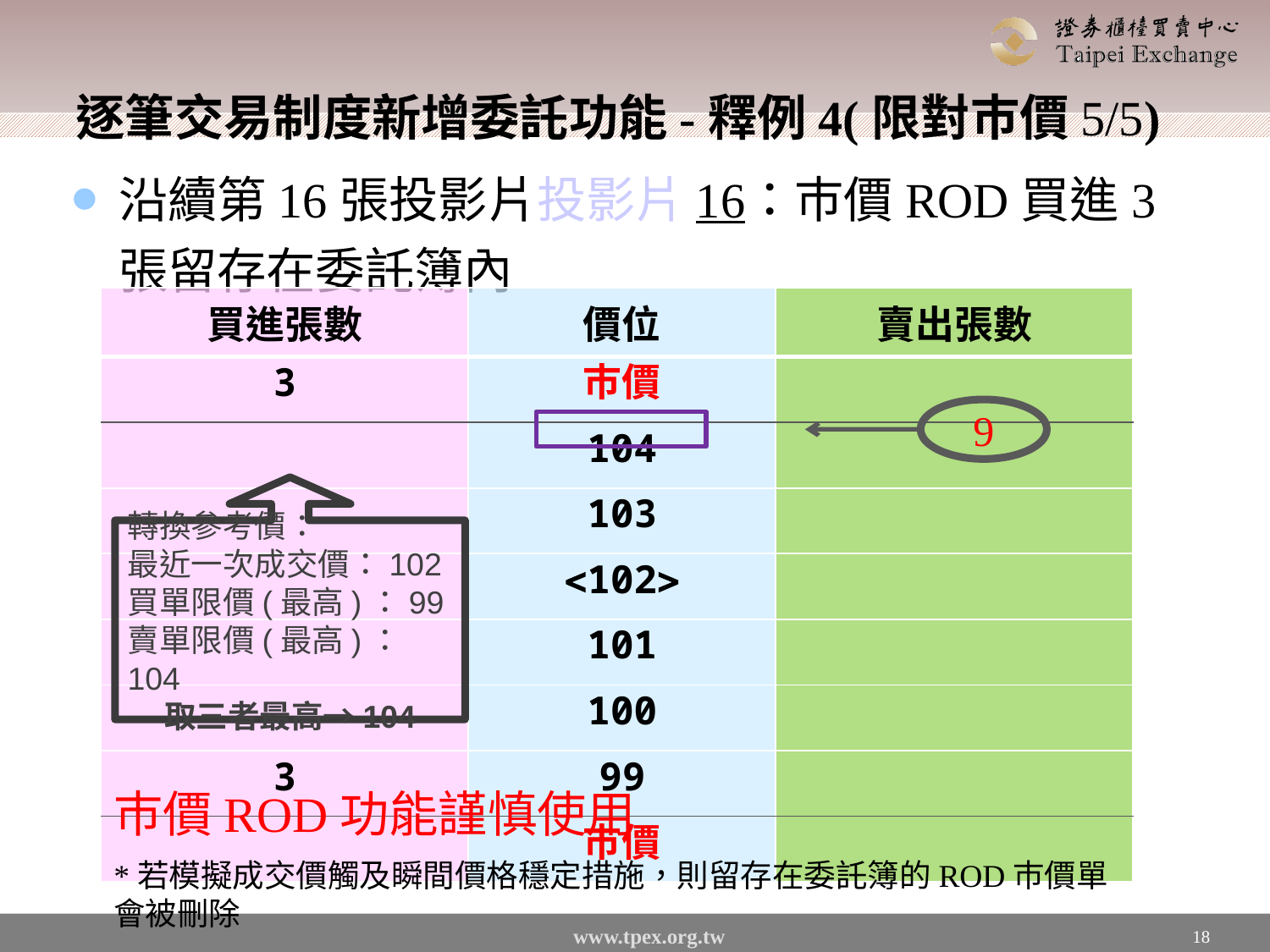

# 逐筆交易制度新增委託功能-釋例4(限對巿價5/5)
沿續第16張投影片投影片 16：巿價ROD買進3張留存在委託簿內
| 買進張數 | 價位 | 賣出張數 |
| --- | --- | --- |
| 3 | 巿價 |  |
|  | 104 |  |
|  | 103 |  |
|  | <102> |  |
|  | 101 |  |
|  | 100 |  |
| 3 | 99 |  |
|  | 巿價 |  |
9

轉換參考價：
最近一次成交價：102
買單限價(最高)：99
賣單限價(最高)：104
取三者最高→104
巿價ROD功能謹慎使用
*若模擬成交價觸及瞬間價格穩定措施，則留存在委託簿的ROD巿價單會被刪除
18